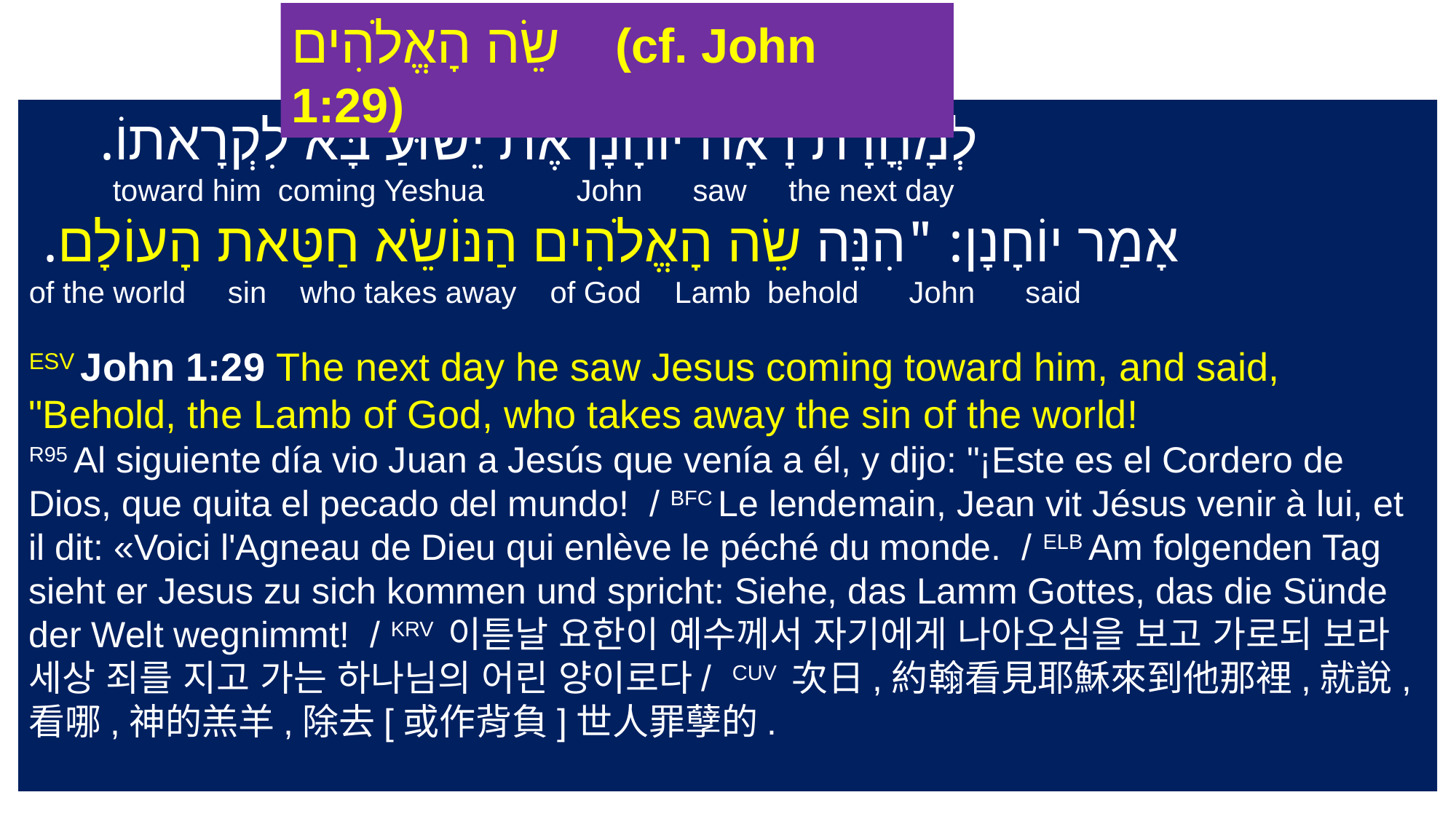

שֵׂה הָאֱלֹהִים     (cf. John 1:29)
‎לְמָחֳרָת רָאָה יוֹחָנָן אֶת יֵשׁוּעַ בָּא לִקְרָאתוֹ.
          toward him  coming Yeshua           John      saw     the next day
אָמַר יוֹחָנָן: "הִנֵּה שֵׂה הָאֱלֹהִים הַנּוֹשֵׂא חַטַּאת הָעוֹלָם.
 of the world     sin    who takes away    of God    Lamb  behold      John      said

ESV John 1:29 The next day he saw Jesus coming toward him, and said, "Behold, the Lamb of God, who takes away the sin of the world!
R95 Al siguiente día vio Juan a Jesús que venía a él, y dijo: "¡Este es el Cordero de Dios, que quita el pecado del mundo!  / BFC Le lendemain, Jean vit Jésus venir à lui, et il dit: «Voici l'Agneau de Dieu qui enlève le péché du monde.  / ELB Am folgenden Tag sieht er Jesus zu sich kommen und spricht: Siehe, das Lamm Gottes, das die Sünde der Welt wegnimmt!  / KRV 이튿날 요한이 예수께서 자기에게 나아오심을 보고 가로되 보라 세상 죄를 지고 가는 하나님의 어린 양이로다/  CUV 次日,約翰看見耶穌來到他那裡,就說,看哪,神的羔羊,除去[或作背負]世人罪孽的.